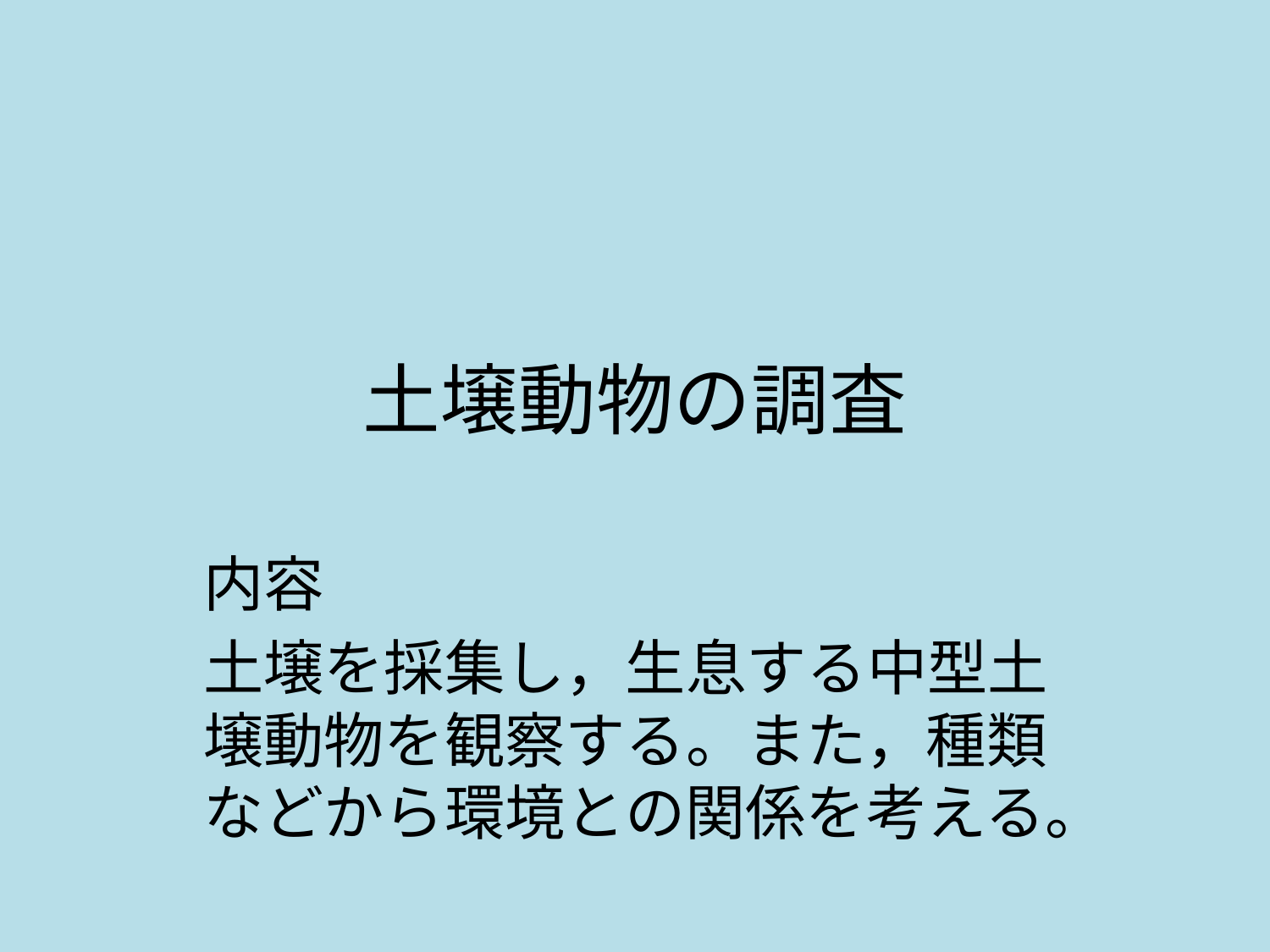

# 土壌動物の調査
内容
土壌を採集し，生息する中型土壌動物を観察する。また，種類などから環境との関係を考える。